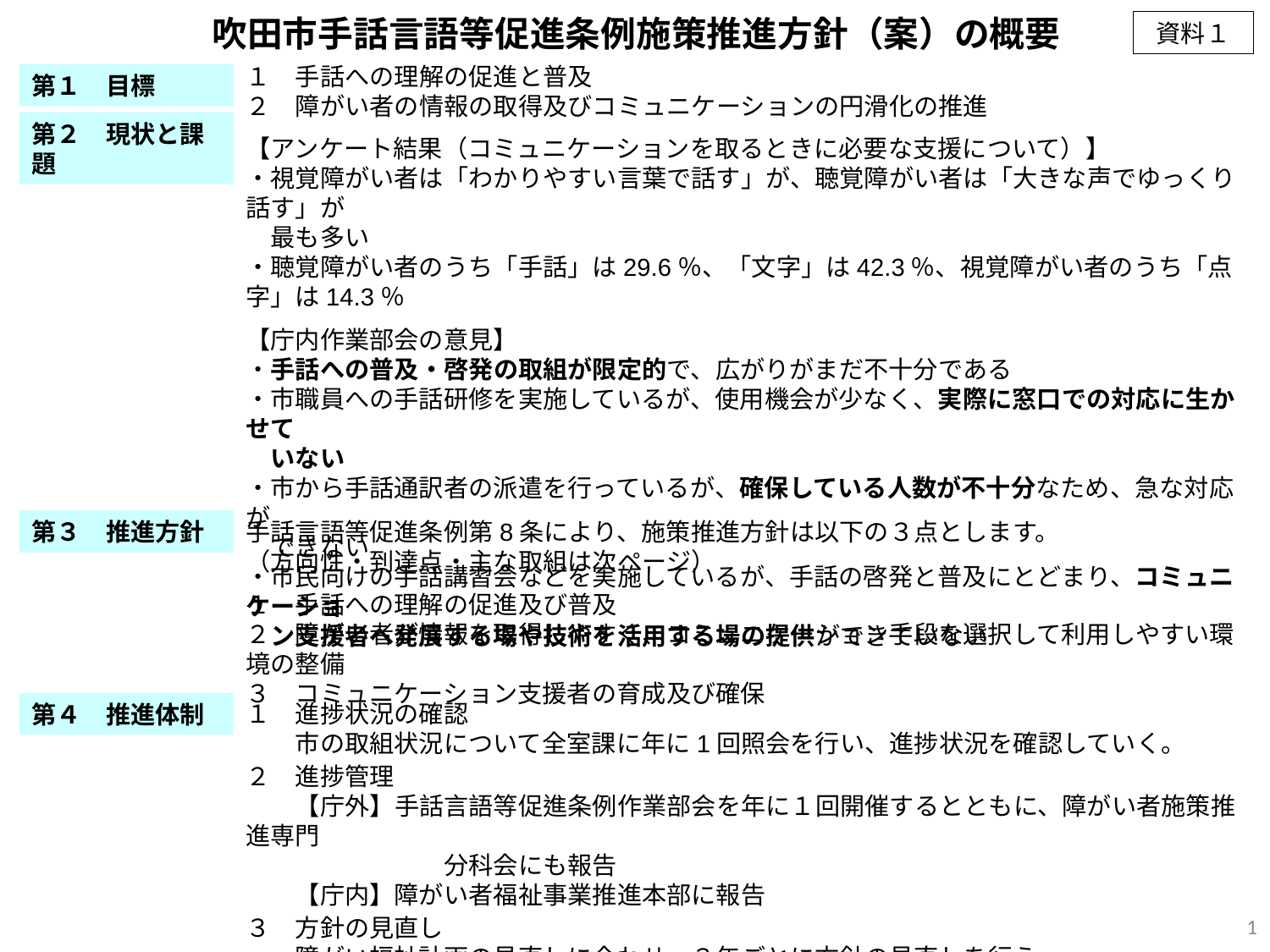

吹田市手話言語等促進条例施策推進方針（案）の概要
資料１
１　手話への理解の促進と普及
２　障がい者の情報の取得及びコミュニケーションの円滑化の推進
第１　目標
第２　現状と課題
【アンケート結果（コミュニケーションを取るときに必要な支援について）】
・視覚障がい者は「わかりやすい言葉で話す」が、聴覚障がい者は「大きな声でゆっくり話す」が
　最も多い
・聴覚障がい者のうち「手話」は29.6％、「文字」は42.3％、視覚障がい者のうち「点字」は14.3％

【庁内作業部会の意見】
・手話への普及・啓発の取組が限定的で、広がりがまだ不十分である
・市職員への手話研修を実施しているが、使用機会が少なく、実際に窓口での対応に生かせて
　いない
・市から手話通訳者の派遣を行っているが、確保している人数が不十分なため、急な対応が
　できない
・市民向けの手話講習会などを実施しているが、手話の啓発と普及にとどまり、コミュニケーショ
　ン支援者へ発展する場や技術を活用する場の提供ができていない
第３　推進方針
手話言語等促進条例第8条により、施策推進方針は以下の３点とします。
（方向性・到達点・主な取組は次ページ）

１　手話への理解の促進及び普及
２　障がい者が情報を取得しやすく、コミュニケーション手段を選択して利用しやすい環境の整備
３　コミュニケーション支援者の育成及び確保
第４　推進体制
１　進捗状況の確認
　　市の取組状況について全室課に年に1回照会を行い、進捗状況を確認していく。

２　進捗管理
　　【庁外】手話言語等促進条例作業部会を年に１回開催するとともに、障がい者施策推進専門
　　　　　　　　分科会にも報告
　　【庁内】障がい者福祉事業推進本部に報告

３　方針の見直し
　　障がい福祉計画の見直しに合わせ、３年ごとに方針の見直しを行う。
1